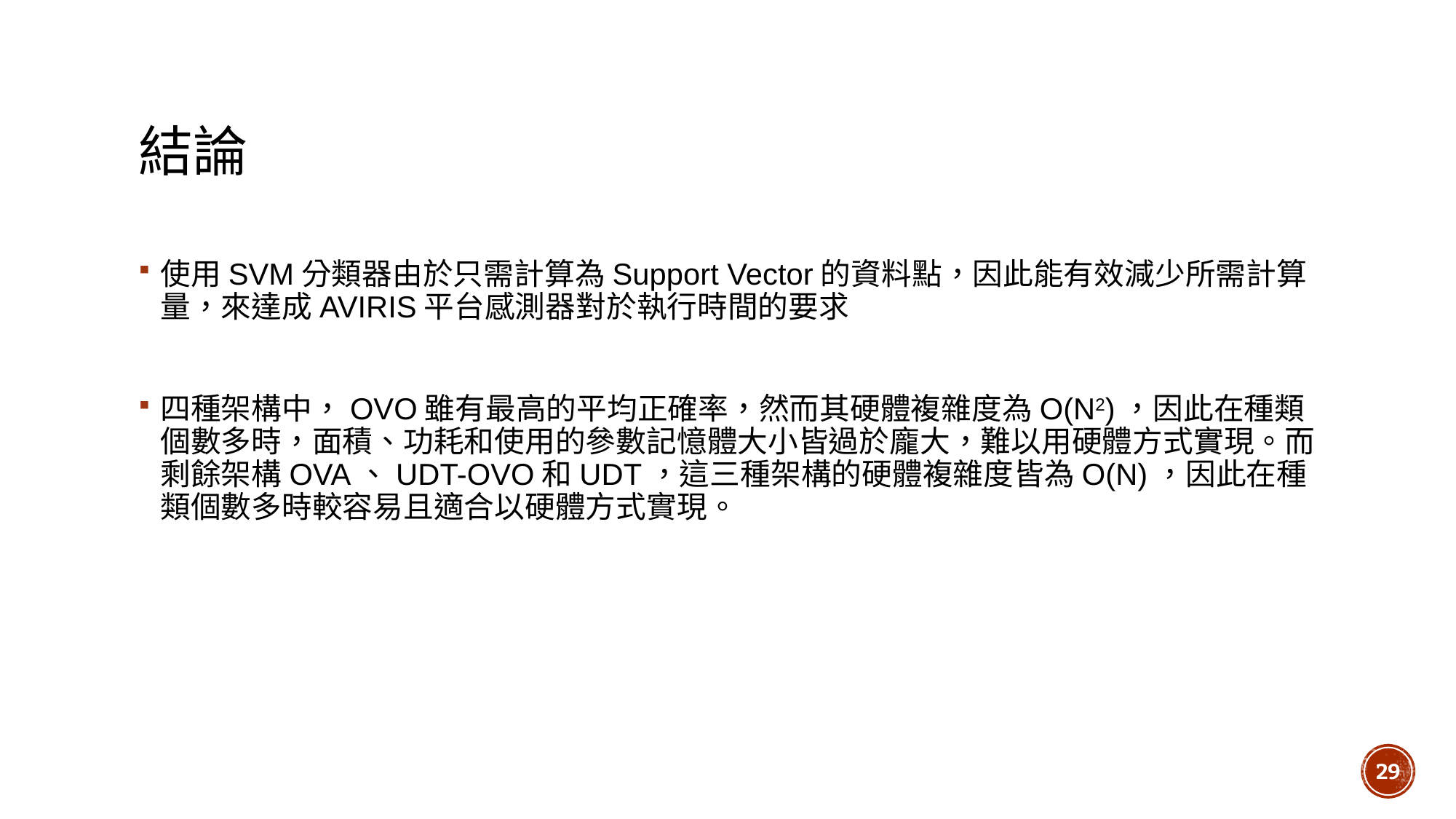

# 結論
使用SVM分類器由於只需計算為Support Vector的資料點，因此能有效減少所需計算量，來達成AVIRIS平台感測器對於執行時間的要求

四種架構中，OVO雖有最高的平均正確率，然而其硬體複雜度為O(N2)，因此在種類個數多時，面積、功耗和使用的參數記憶體大小皆過於龐大，難以用硬體方式實現。而剩餘架構OVA、UDT-OVO和UDT，這三種架構的硬體複雜度皆為O(N)，因此在種類個數多時較容易且適合以硬體方式實現。

29